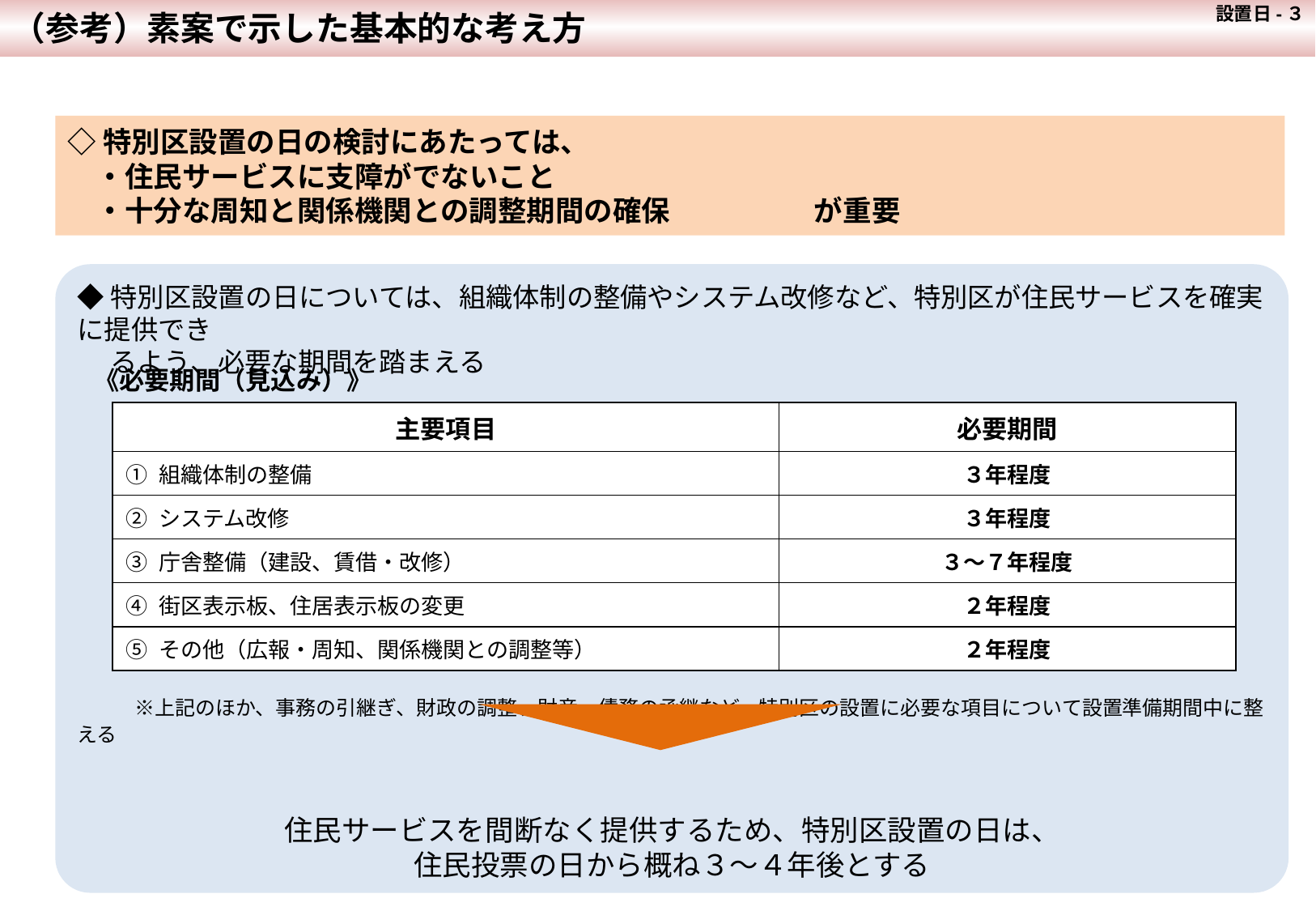

設置日-３
（参考）素案で示した基本的な考え方
◇特別区設置の日の検討にあたっては、
　・住民サービスに支障がでないこと
　・十分な周知と関係機関との調整期間の確保　　　　　が重要
◆特別区設置の日については、組織体制の整備やシステム改修など、特別区が住民サービスを確実に提供でき
　 るよう、必要な期間を踏まえる

　　※上記のほか、事務の引継ぎ、財政の調整、財産・債務の承継など、特別区の設置に必要な項目について設置準備期間中に整える

住民サービスを間断なく提供するため、特別区設置の日は、
住民投票の日から概ね３～４年後とする
《必要期間（見込み）》
| 主要項目 | 必要期間 |
| --- | --- |
| ① 組織体制の整備 | ３年程度 |
| ② システム改修 | ３年程度 |
| ③ 庁舎整備（建設、賃借・改修） | ３～７年程度 |
| ④ 街区表示板、住居表示板の変更 | ２年程度 |
| ⑤ その他（広報・周知、関係機関との調整等） | ２年程度 |